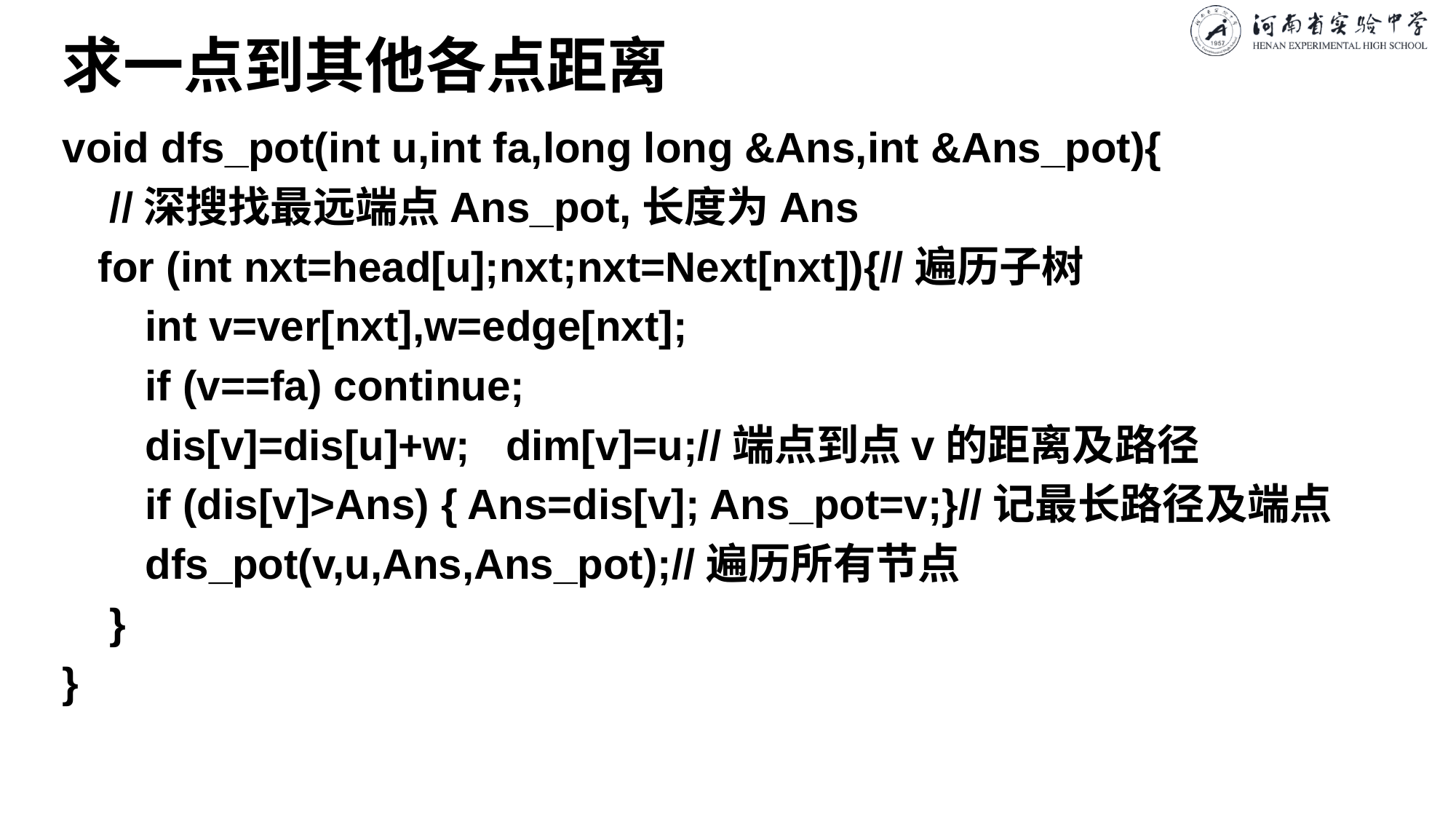

# 求一点到其他各点距离
void dfs_pot(int u,int fa,long long &Ans,int &Ans_pot){
    //深搜找最远端点Ans_pot,长度为Ans
   for (int nxt=head[u];nxt;nxt=Next[nxt]){//遍历子树
       int v=ver[nxt],w=edge[nxt];
       if (v==fa) continue;
       dis[v]=dis[u]+w;   dim[v]=u;//端点到点v的距离及路径
       if (dis[v]>Ans) { Ans=dis[v]; Ans_pot=v;}//记最长路径及端点
       dfs_pot(v,u,Ans,Ans_pot);//遍历所有节点
    }
}